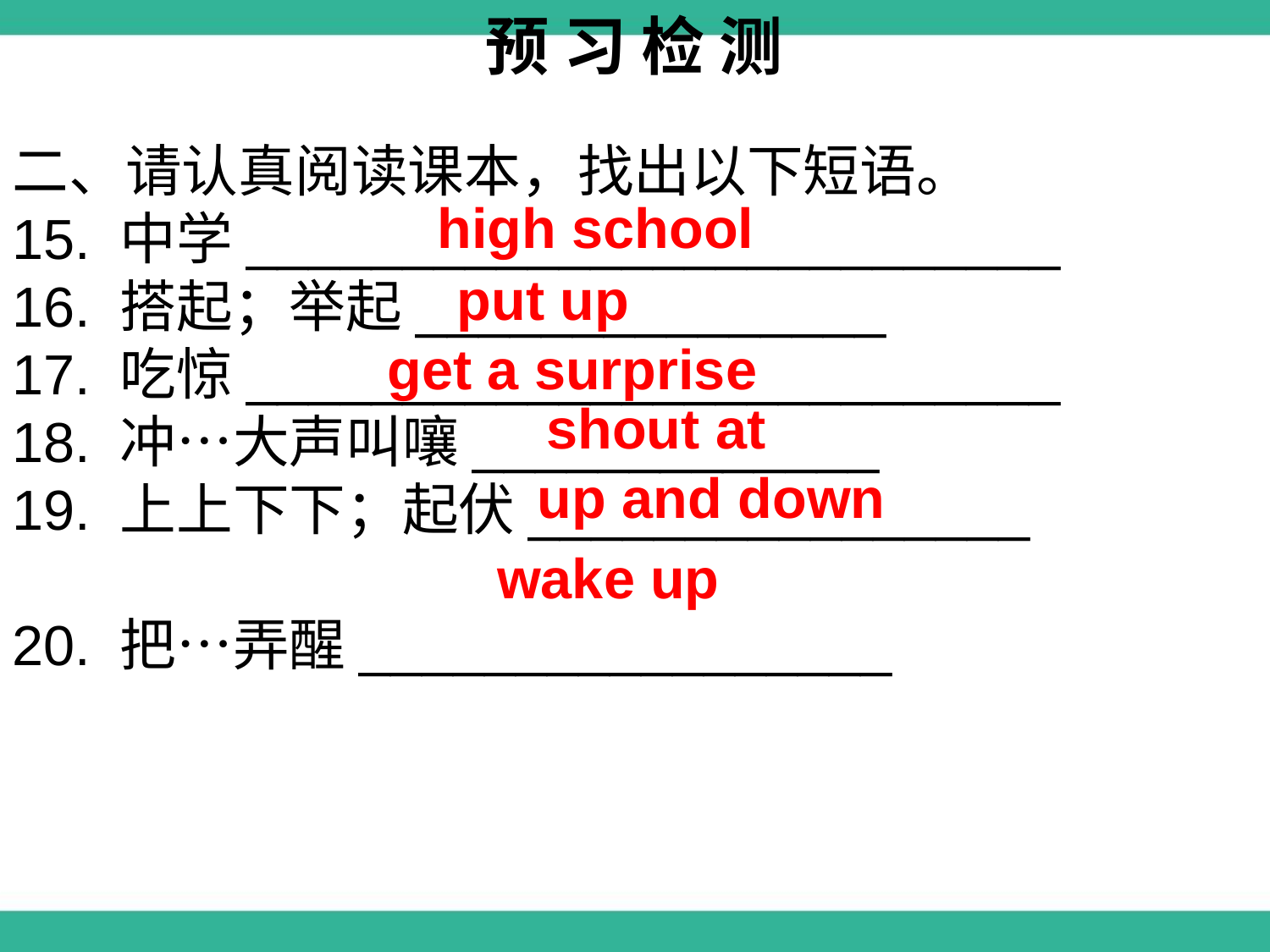

预 习 检 测
二、请认真阅读课本，找出以下短语。
15. 中学__________________________
16. 搭起；举起_______________
17. 吃惊__________________________
18. 冲…大声叫嚷_____________
19. 上上下下；起伏________________
20. 把…弄醒_________________
high school
put up
get a surprise
shout at
up and down
wake up